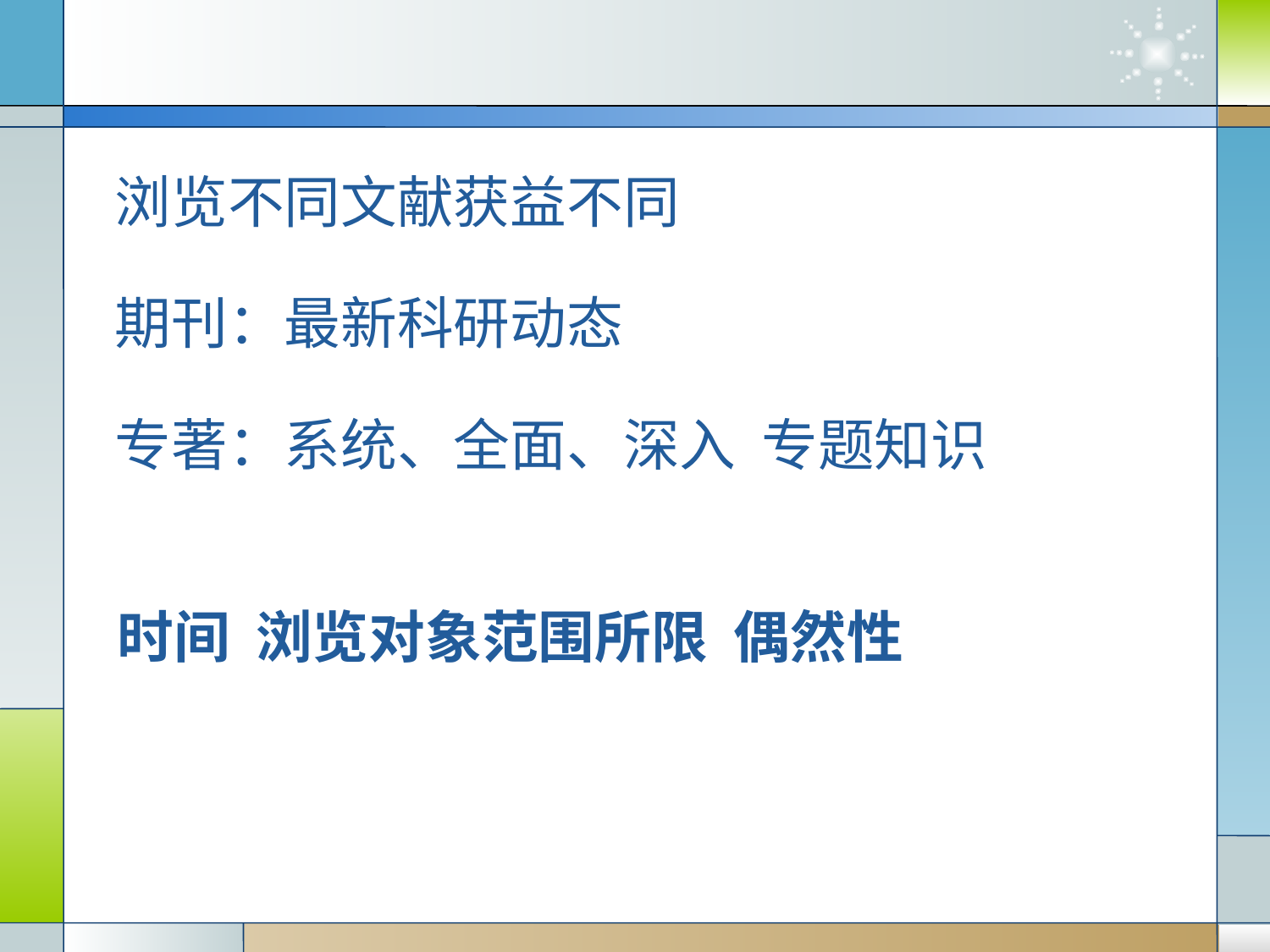

浏览不同文献获益不同

期刊：最新科研动态

专著：系统、全面、深入  专题知识

时间  浏览对象范围所限  偶然性